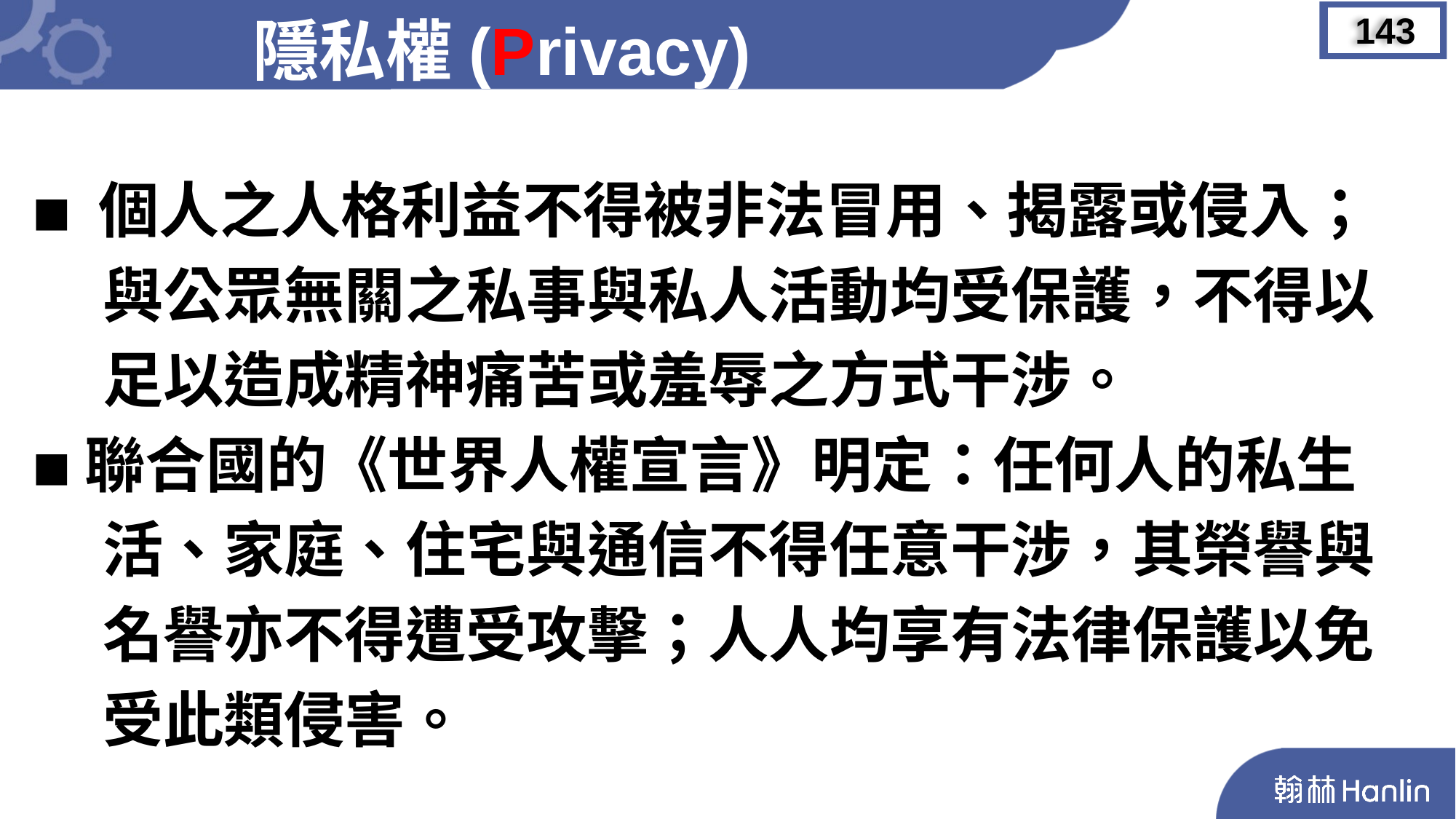

隱私權(Privacy)
143
◼︎ 個人之人格利益不得被非法冒用、揭露或侵入；
    與公眾無關之私事與私人活動均受保護，不得以
    足以造成精神痛苦或羞辱之方式干涉。
◼︎聯合國的《世界人權宣言》明定：任何人的私生
    活、家庭、住宅與通信不得任意干涉，其榮譽與
    名譽亦不得遭受攻擊；人人均享有法律保護以免
    受此類侵害。